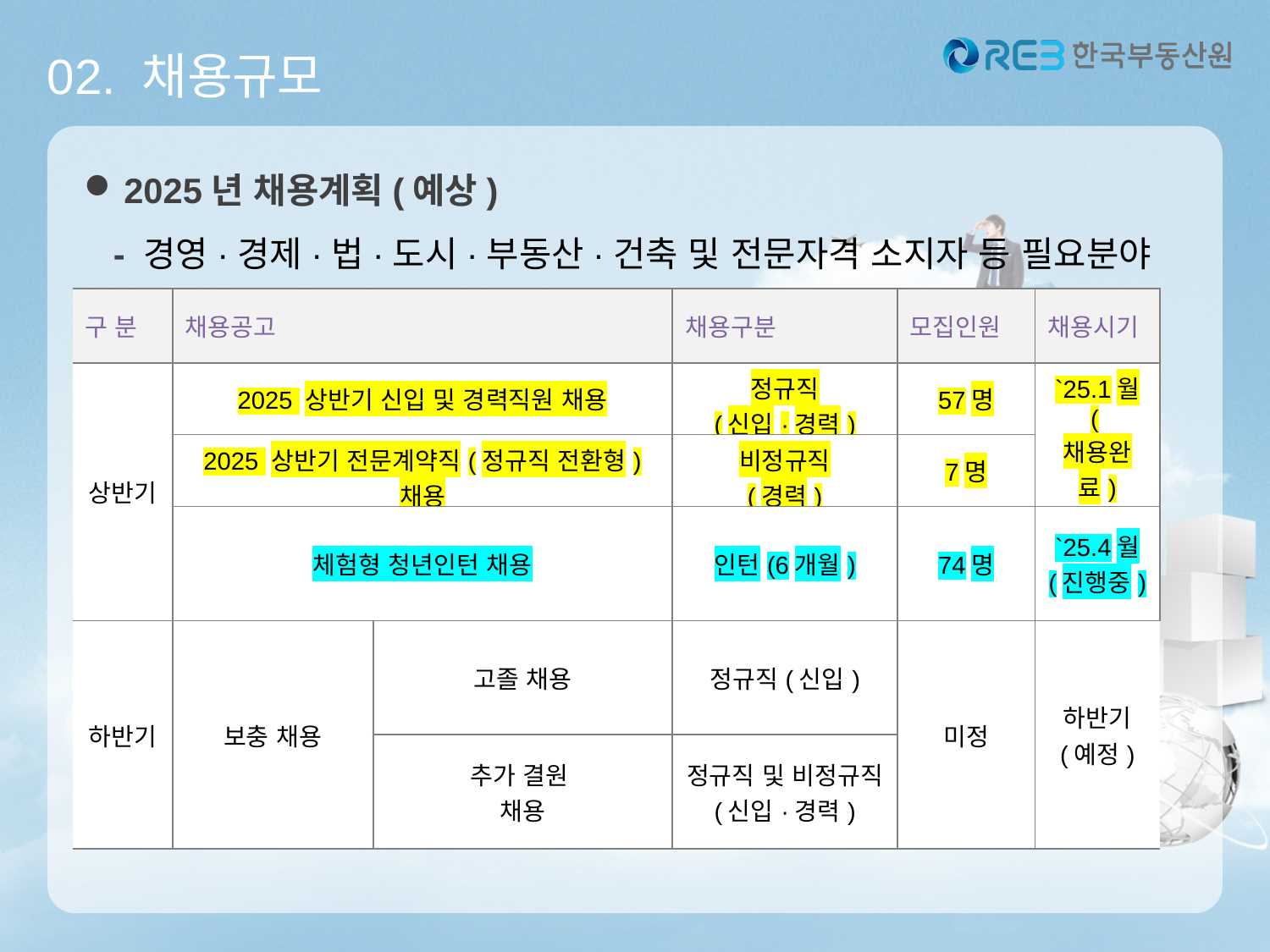

02. 채용규모
2025년 채용계획(예상)
   - 경영·경제·법·도시·부동산·건축 및 전문자격 소지자 등 필요분야
| 구 분 | 채용공고 |  | 채용구분 | 모집인원 | 채용시기 |
| --- | --- | --- | --- | --- | --- |
| 상반기 | 2025 상반기 신입 및 경력직원 채용 |  | 정규직 (신입·경력) | 57명 | `25.1월 (채용완료) |
|  | 2025 상반기 전문계약직(정규직 전환형) 채용 |  | 비정규직 (경력) | 7명 |  |
|  | 체험형 청년인턴 채용 |  | 인턴(6개월) | 74명 | `25.4월 (진행중) |
| 하반기 | 보충 채용 | 고졸 채용 | 정규직(신입) | 미정 | 하반기 (예정) |
|  |  | 추가 결원 채용 | 정규직 및 비정규직 (신입·경력) | 미정 |  |